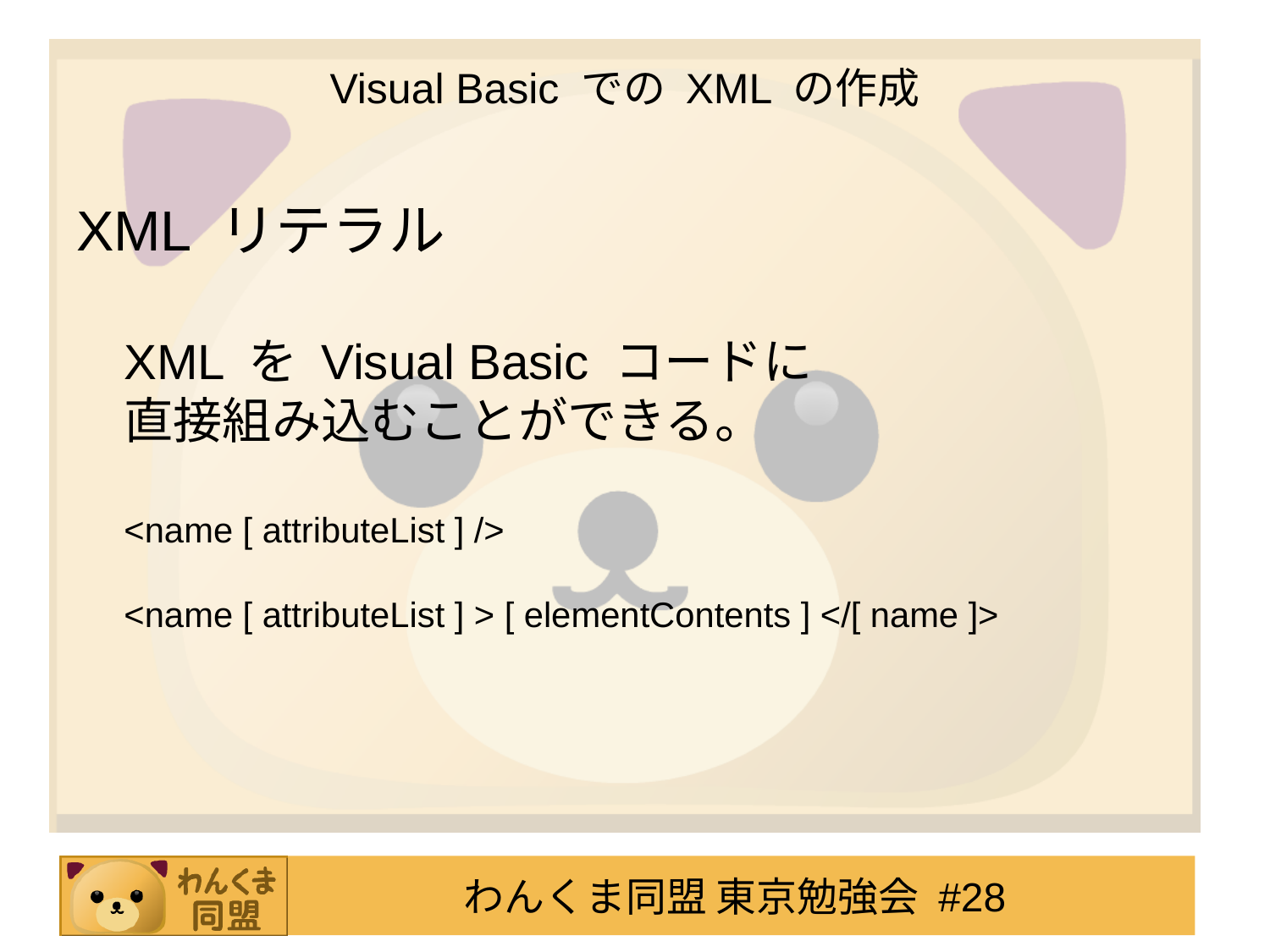

# Visual Basic での XML の作成
XML リテラル
XML を Visual Basic コードに
直接組み込むことができる。
<name [ attributeList ] />
<name [ attributeList ] > [ elementContents ] </[ name ]>